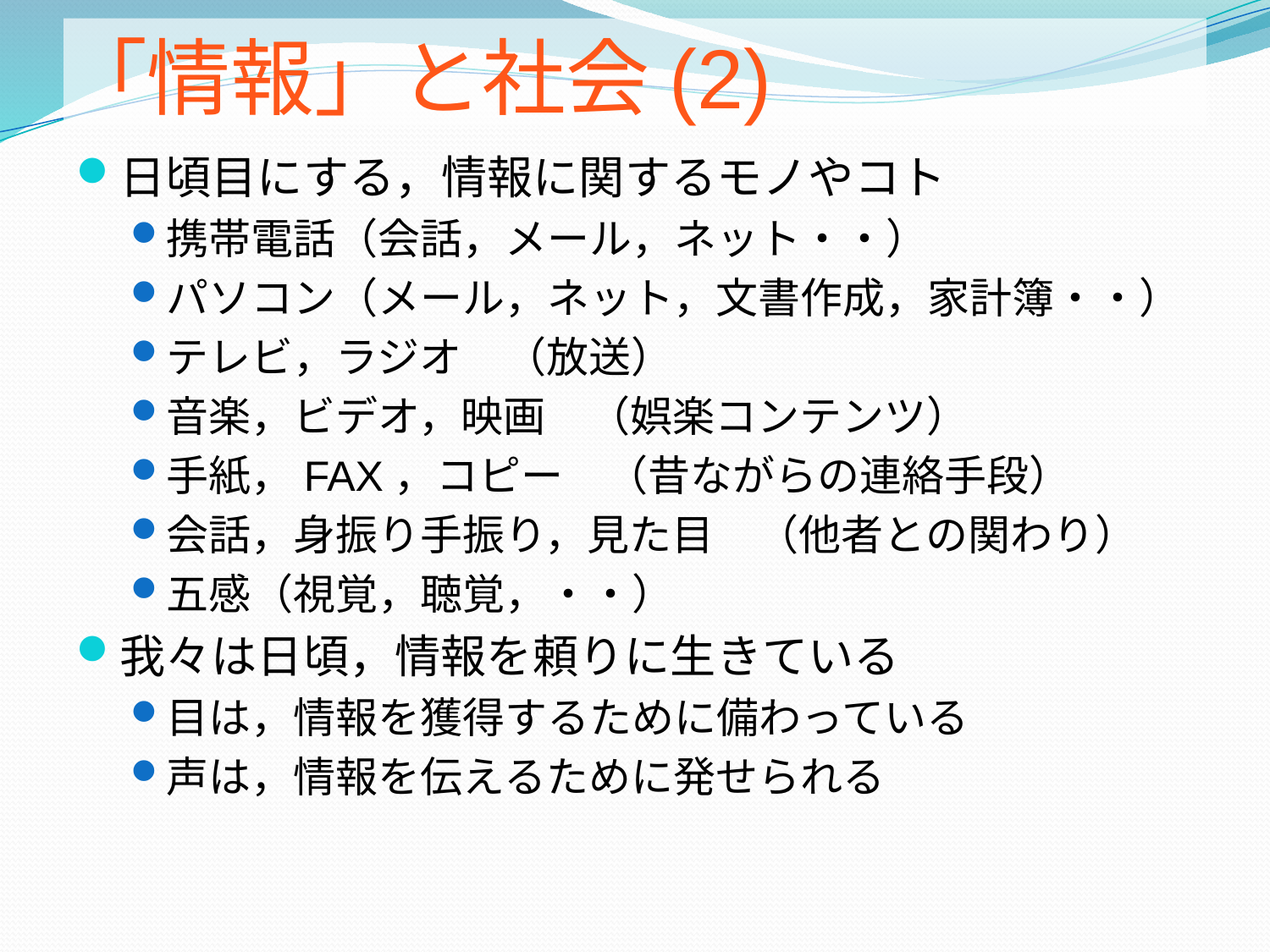

# 「情報」と社会(2)
日頃目にする，情報に関するモノやコト
携帯電話（会話，メール，ネット・・）
パソコン（メール，ネット，文書作成，家計簿・・）
テレビ，ラジオ　（放送）
音楽，ビデオ，映画　（娯楽コンテンツ）
手紙，FAX，コピー　（昔ながらの連絡手段）
会話，身振り手振り，見た目　（他者との関わり）
五感（視覚，聴覚，・・）
我々は日頃，情報を頼りに生きている
目は，情報を獲得するために備わっている
声は，情報を伝えるために発せられる